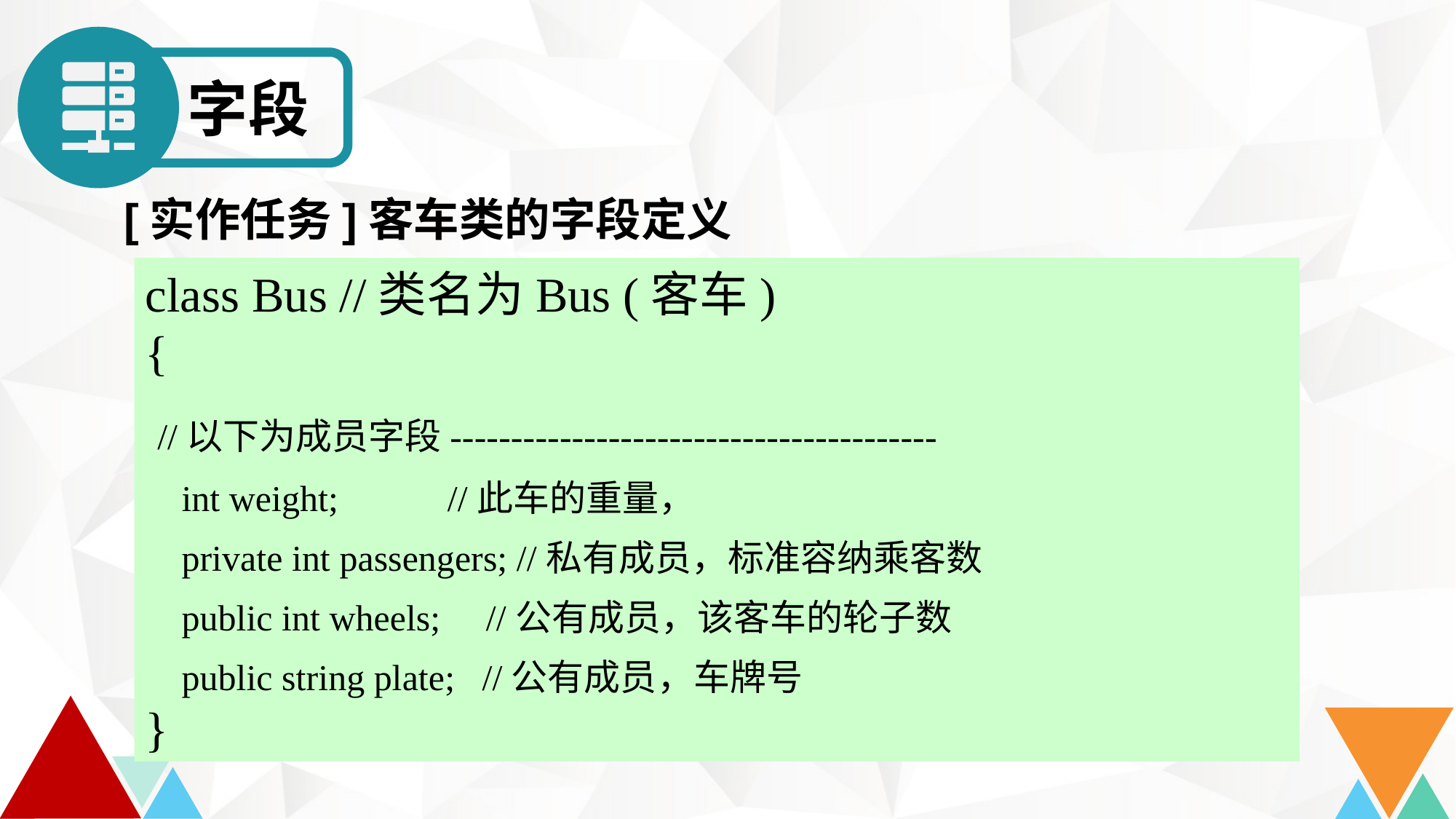

字段
[实作任务]客车类的字段定义

class Bus //类名为Bus (客车)
{
 //以下为成员字段----------------------------------------
    int weight;            //此车的重量，
    private int passengers; //私有成员，标准容纳乘客数
    public int wheels;     //公有成员，该客车的轮子数
    public string plate;   //公有成员，车牌号
}